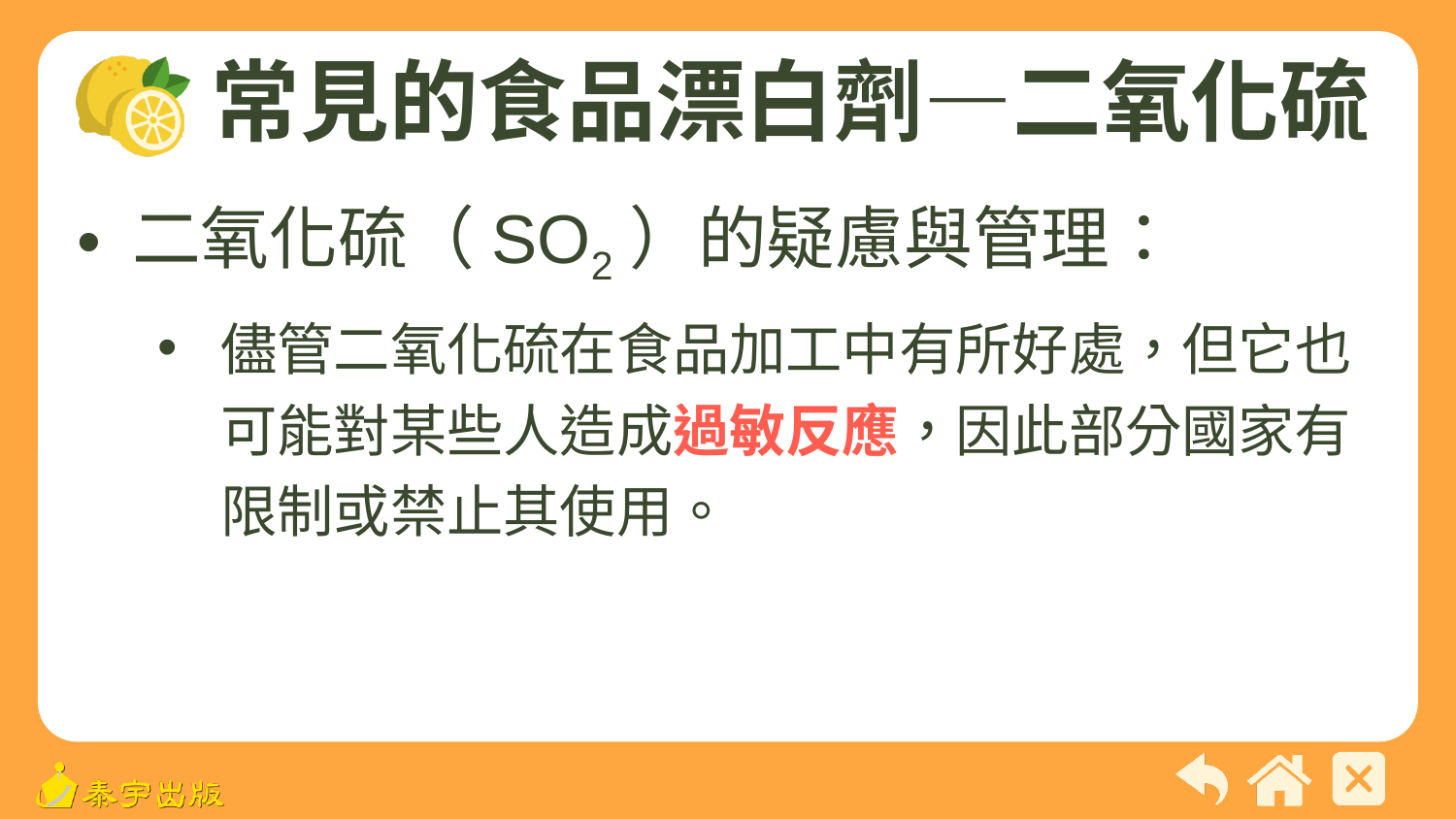

# 常見的食品漂白劑—二氧化硫
二氧化硫（SO2）的疑慮與管理：
儘管二氧化硫在食品加工中有所好處，但它也可能對某些人造成過敏反應，因此部分國家有限制或禁止其使用。